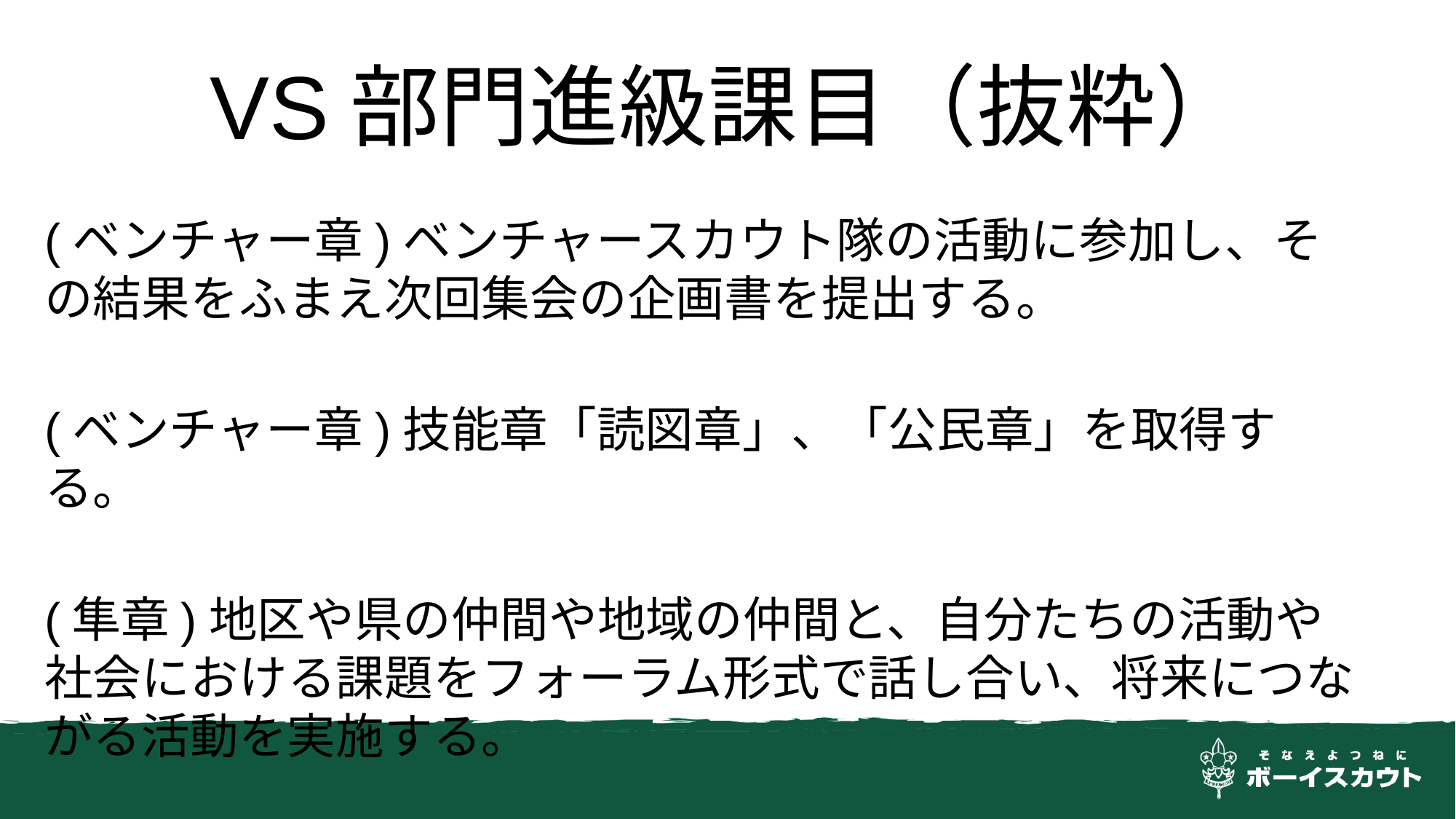

# VS部門進級課目（抜粋）
(ベンチャー章)ベンチャースカウト隊の活動に参加し、その結果をふまえ次回集会の企画書を提出する。

(ベンチャー章)技能章「読図章」、「公民章」を取得する。

(隼章)地区や県の仲間や地域の仲間と、自分たちの活動や社会における課題をフォーラム形式で話し合い、将来につながる活動を実施する。